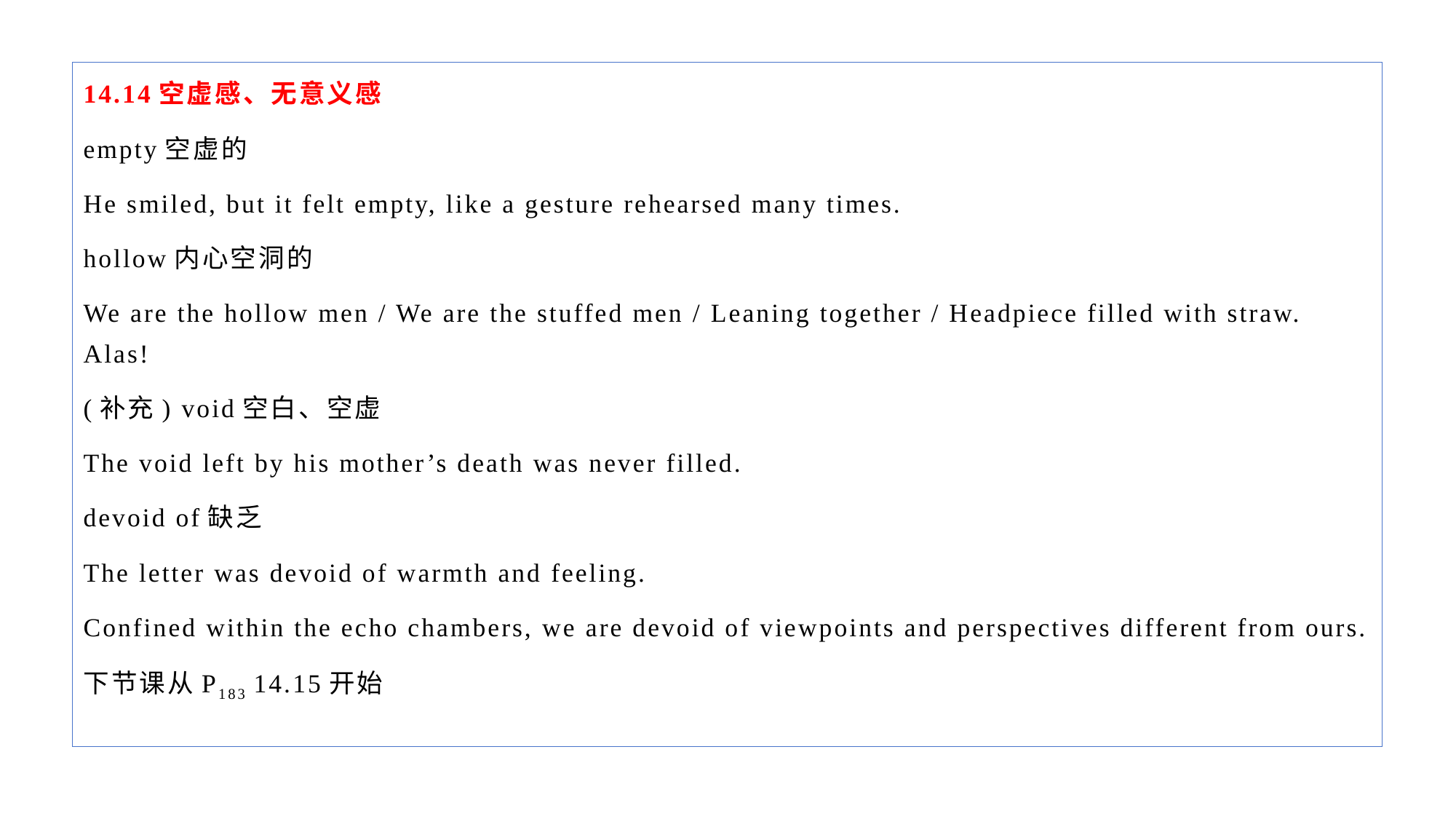

14.14空虚感、无意义感
empty空虚的
He smiled, but it felt empty, like a gesture rehearsed many times.
hollow内心空洞的
We are the hollow men / We are the stuffed men / Leaning together / Headpiece filled with straw. Alas!
(补充) void空白、空虚
The void left by his mother’s death was never filled.
devoid of缺乏
The letter was devoid of warmth and feeling.
Confined within the echo chambers, we are devoid of viewpoints and perspectives different from ours.
下节课从P183 14.15开始